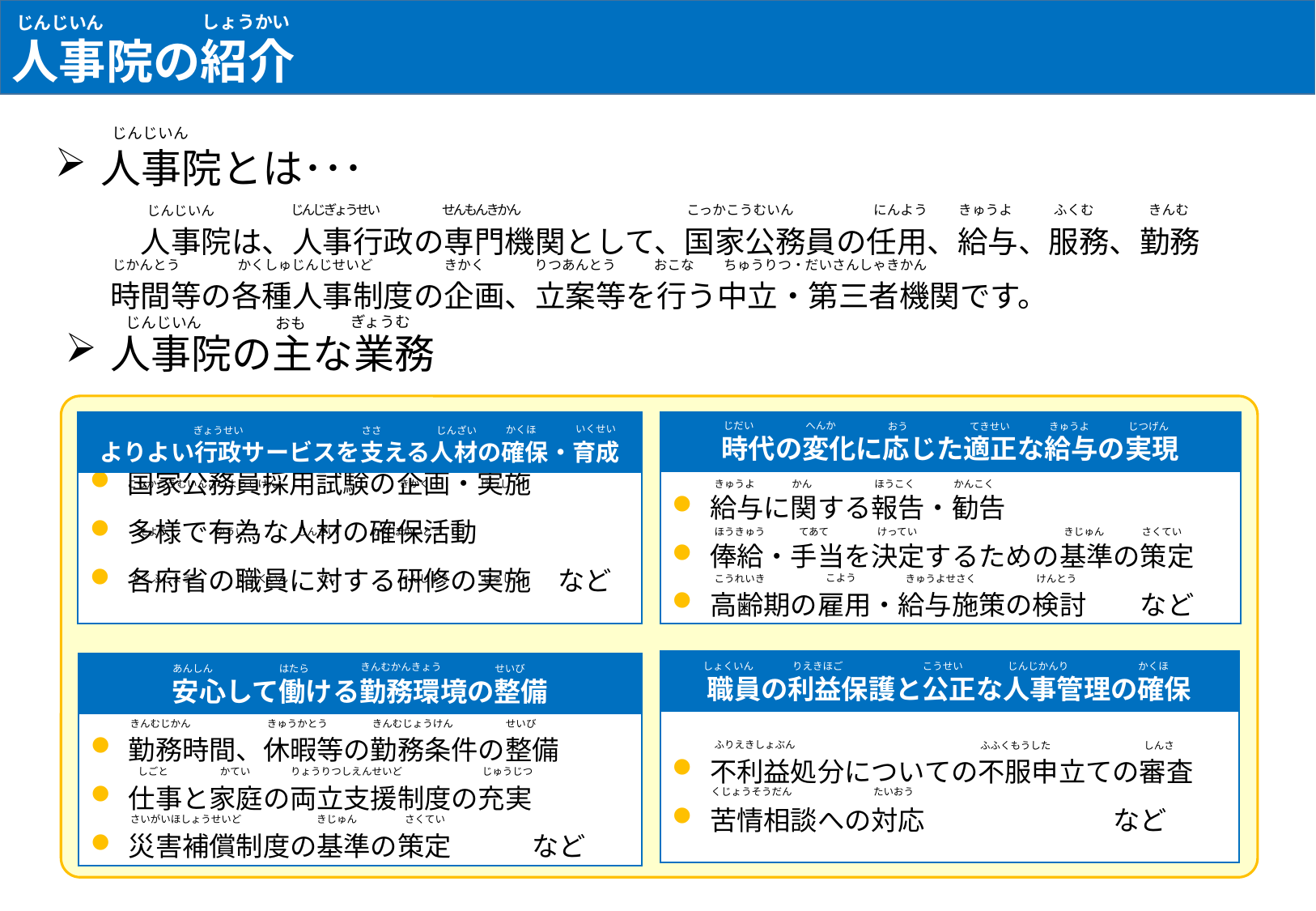

人事院の紹介
しょうかい
じんじいん
じんじいん
人事院とは･･･
にんよう
じんじぎょうせい
せんもんきかん
こっかこうむいん
きゅうよ
ふくむ
きんむ
じんじいん
　人事院は、人事行政の専門機関として、国家公務員の任用、給与、服務、勤務時間等の各種人事制度の企画、立案等を行う中立・第三者機関です。
じかんとう
かくしゅじんじせいど
きかく
りつあんとう
おこな
ちゅうりつ・だいさんしゃきかん
ぎょうむ
じんじいん
おも
人事院の主な業務

よりよい行政サービスを支える人材の確保・育成
時代の変化に応じた適正な給与の実現
給与に関する報告・勧告
俸給・手当を決定するための基準の策定
高齢期の雇用・給与施策の検討　　など
国家公務員採用試験の企画・実施
多様で有為な人材の確保活動
各府省の職員に対する研修の実施　など
職員の利益保護と公正な人事管理の確保
安心して働ける勤務環境の整備
不利益処分についての不服申立ての審査
苦情相談への対応　　　　　　　など
勤務時間、休暇等の勤務条件の整備
仕事と家庭の両立支援制度の充実
災害補償制度の基準の策定　　　など
じだい
へんか
おう
てきせい
きゅうよ
じつげん
いくせい
かくほ
ささ
じんざい
ぎょうせい
ほうこく
こっかこうむいんさいようしけん
きかく
じっし
きゅうよ
かん
かんこく
たよう
ゆうい
かくほかつどう
きじゅん
じんざい
ほうきゅう
てあて
さくてい
けってい
こよう
こうれいき
かくふしょう
しょくいん
けんしゅう
たい
けんとう
きゅうよせさく
じっし
しょくいん
りえきほご
じんじかんり
かくほ
こうせい
きんむかんきょう
あんしん
はたら
せいび
きんむじかん
きゅうかとう
きんむじょうけん
せいび
ふりえきしょぶん
しんさ
ふふくもうした
じゅうじつ
しごと
かてい
りょうりつしえんせいど
たいおう
くじょうそうだん
さくてい
さいがいほしょうせいど
きじゅん